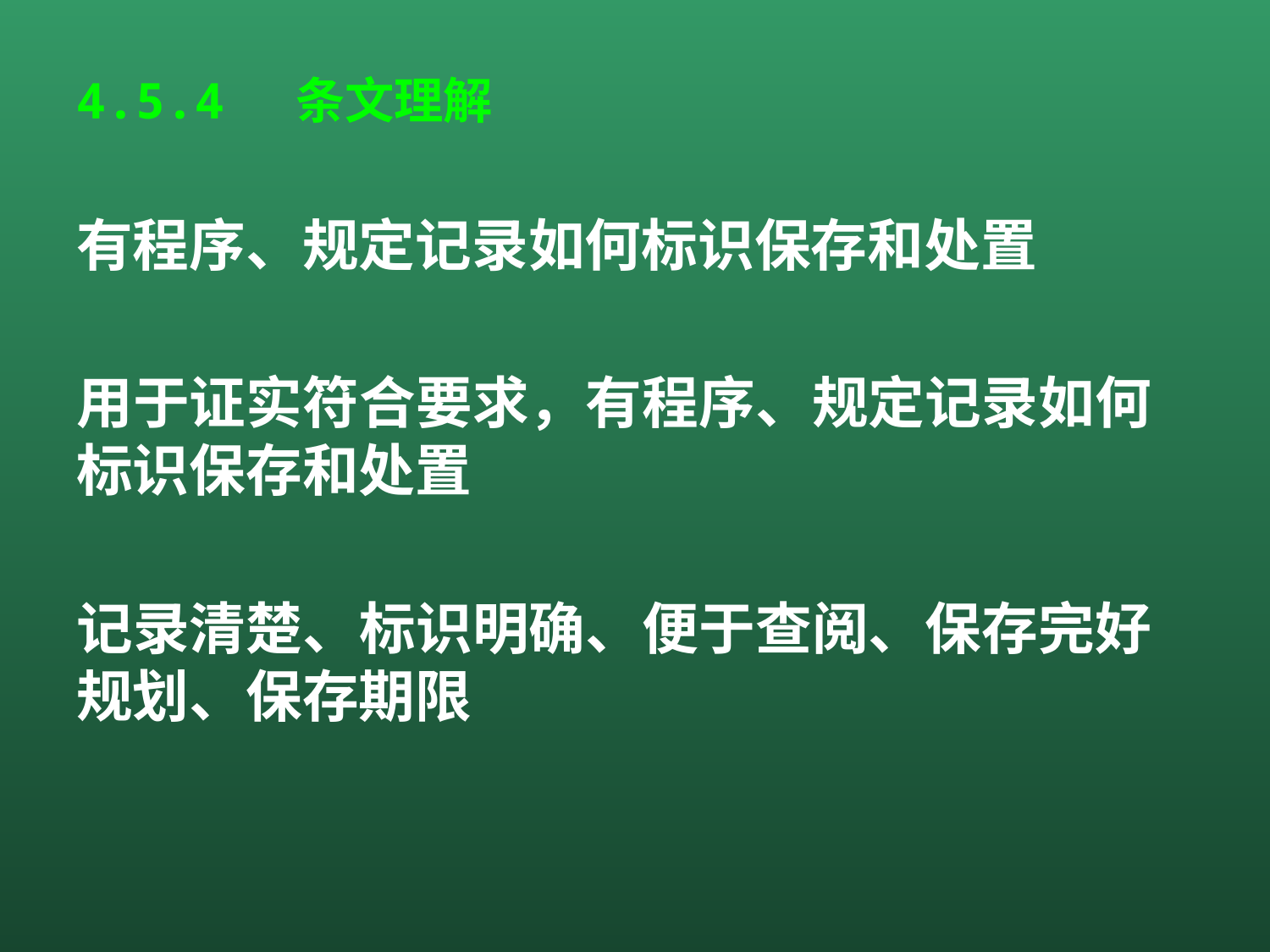

4.5.4  条文理解

有程序、规定记录如何标识保存和处置

用于证实符合要求，有程序、规定记录如何标识保存和处置

记录清楚、标识明确、便于查阅、保存完好规划、保存期限